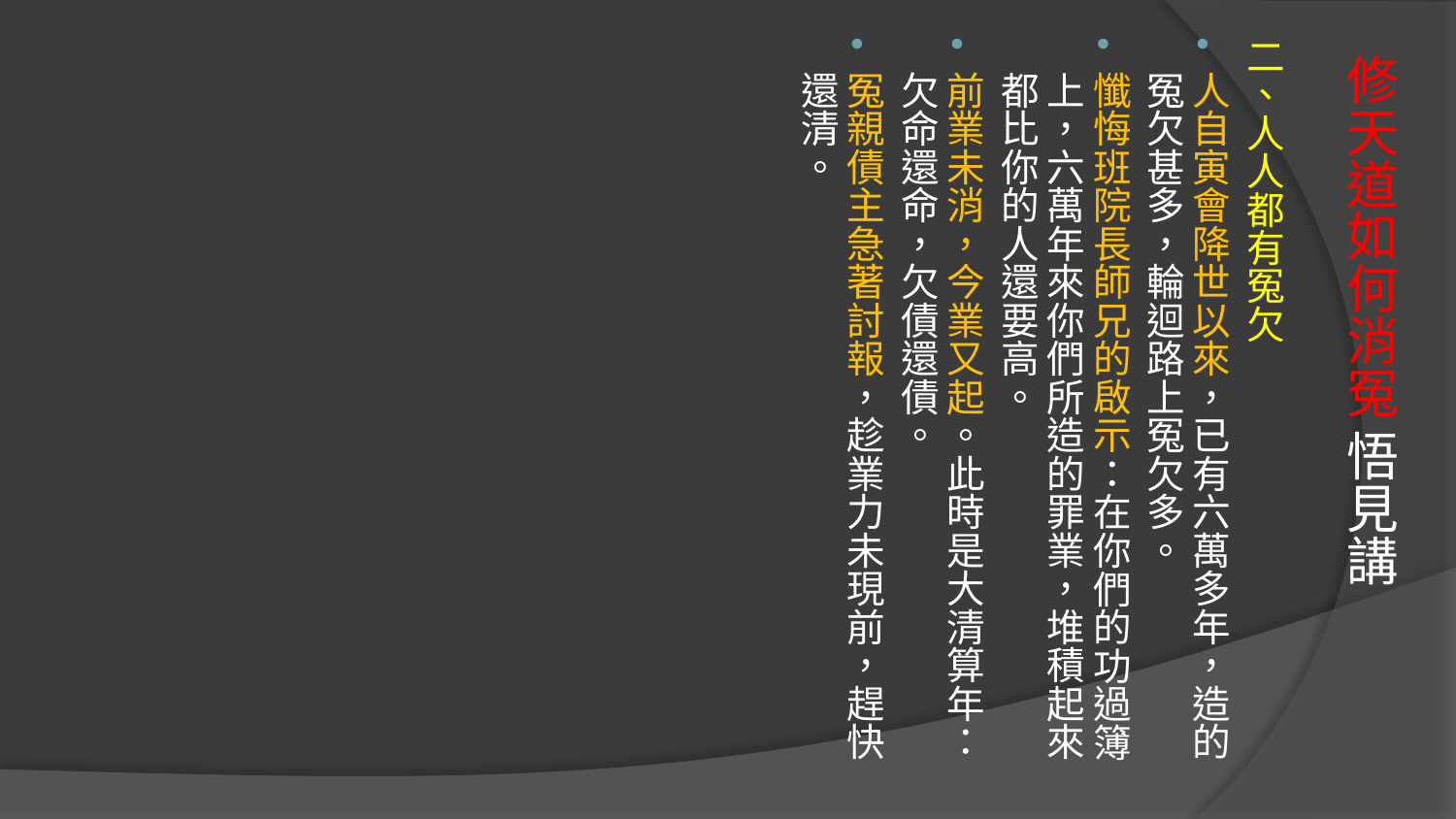

二、人人都有冤欠
人自寅會降世以來，已有六萬多年，造的冤欠甚多，輪迴路上冤欠多。
懺悔班院長師兄的啟示：在你們的功過簿上，六萬年來你們所造的罪業，堆積起來都比你的人還要高。
前業未消，今業又起。此時是大清算年：欠命還命，欠債還債。
冤親債主急著討報，趁業力未現前，趕快還清。

# 修天道如何消冤 悟見講